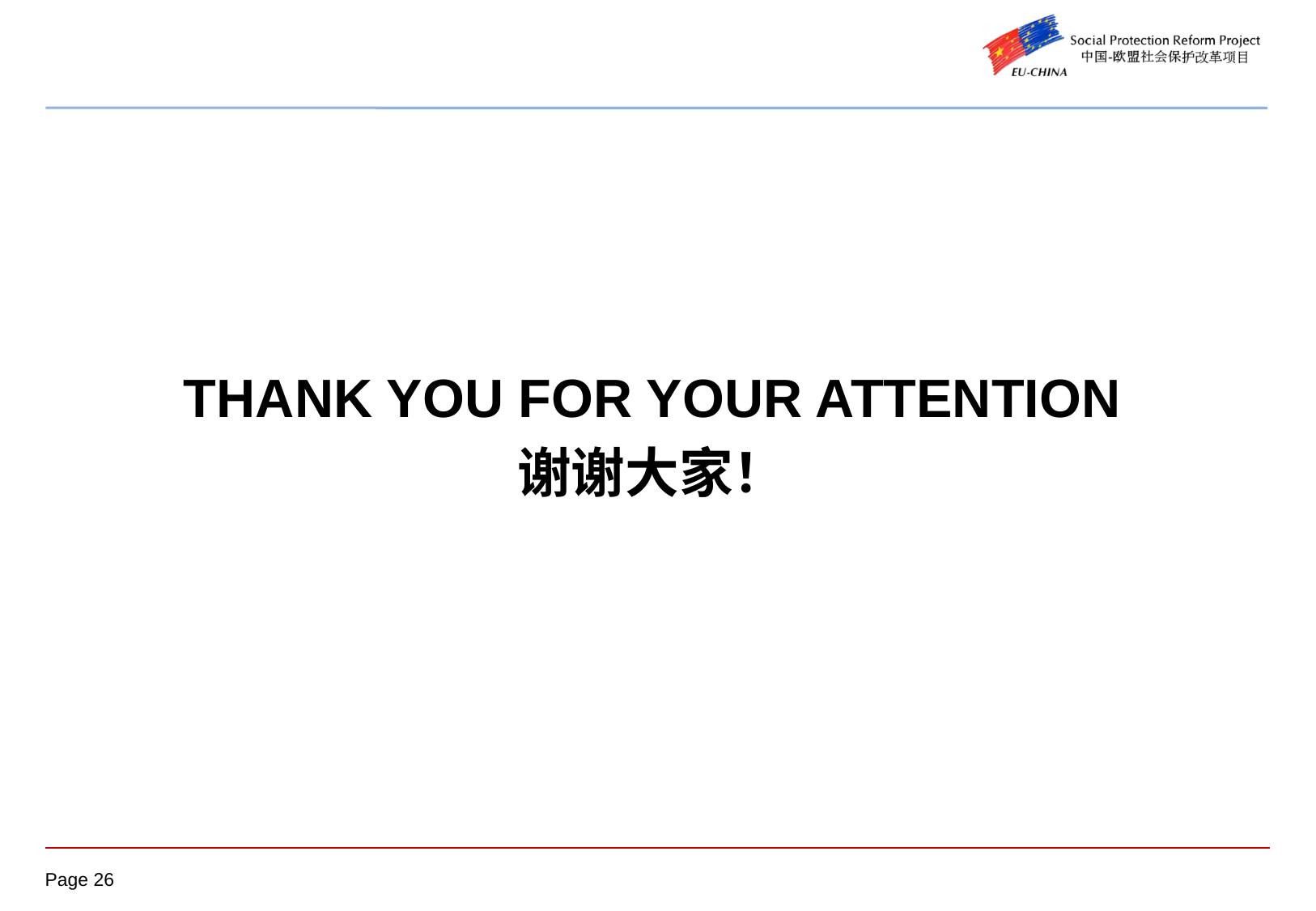

#

THANK YOU FOR YOUR ATTENTION
谢谢大家！